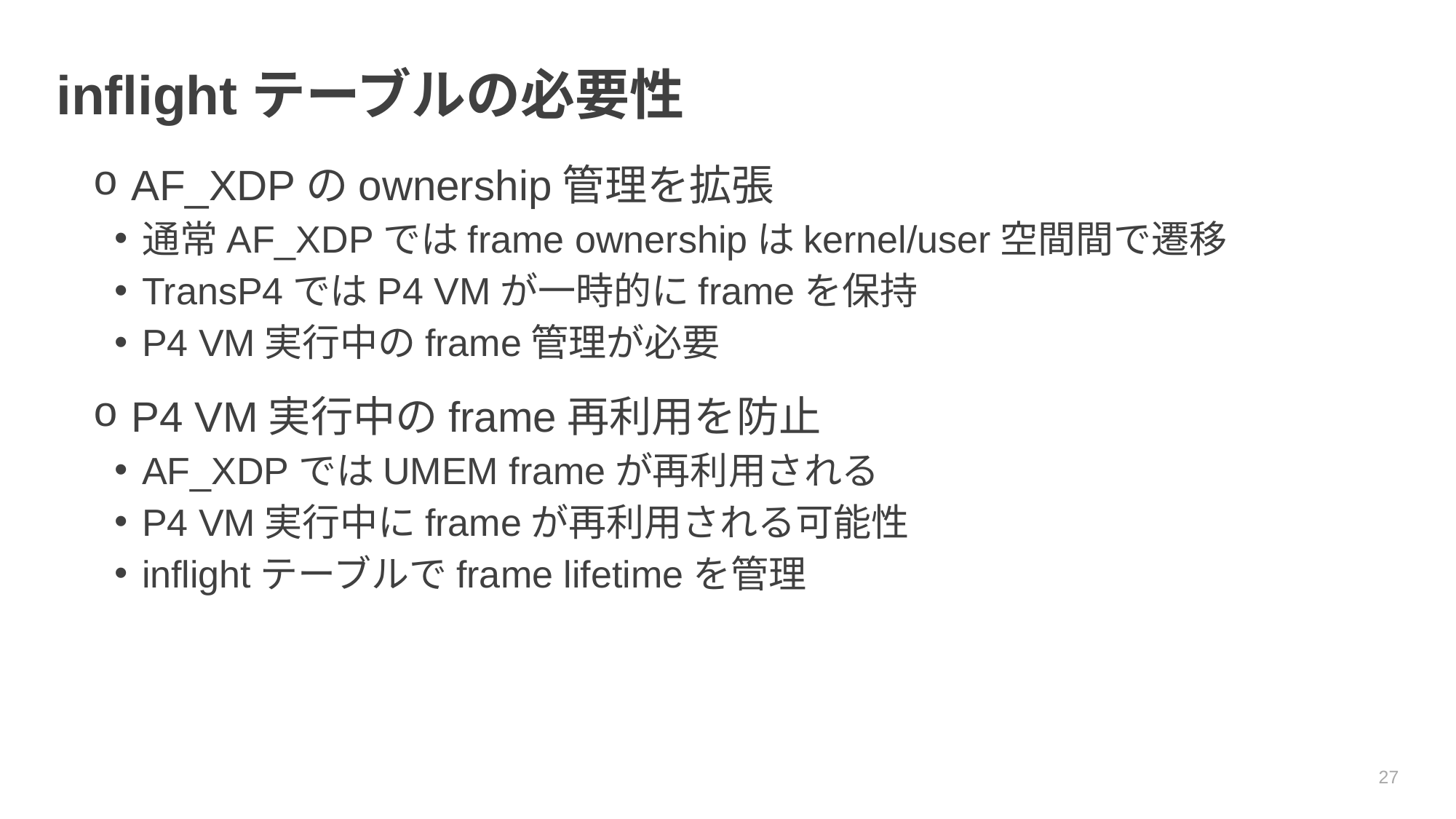

# inflightテーブルの必要性
AF_XDPのownership管理を拡張
通常AF_XDPではframe ownershipはkernel/user空間間で遷移
TransP4ではP4 VMが一時的にframeを保持
P4 VM実行中のframe管理が必要
P4 VM実行中のframe再利用を防止
AF_XDPではUMEM frameが再利用される
P4 VM実行中にframeが再利用される可能性
inflightテーブルでframe lifetimeを管理
27